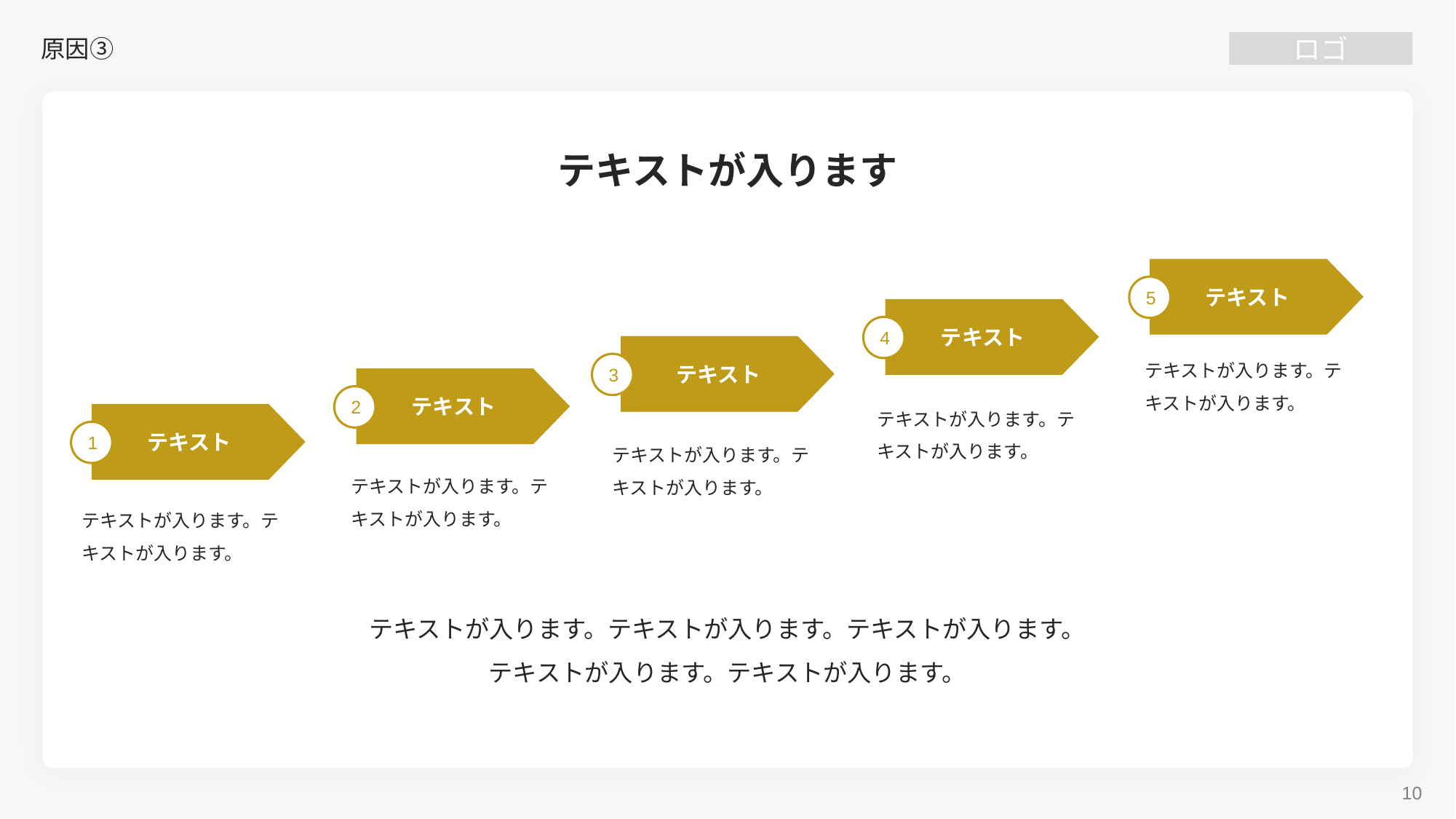

# 原因③
テキストが入ります
テキスト
5
テキスト
4
テキストが入ります。テキストが入ります。
テキスト
3
テキストが入ります。テキストが入ります。
テキストが入ります。テキストが入ります。
テキスト
2
テキストが入ります。テキストが入ります。
テキスト
1
テキストが入ります。テキストが入ります。
テキストが入ります。テキストが入ります。テキストが入ります。
テキストが入ります。テキストが入ります。